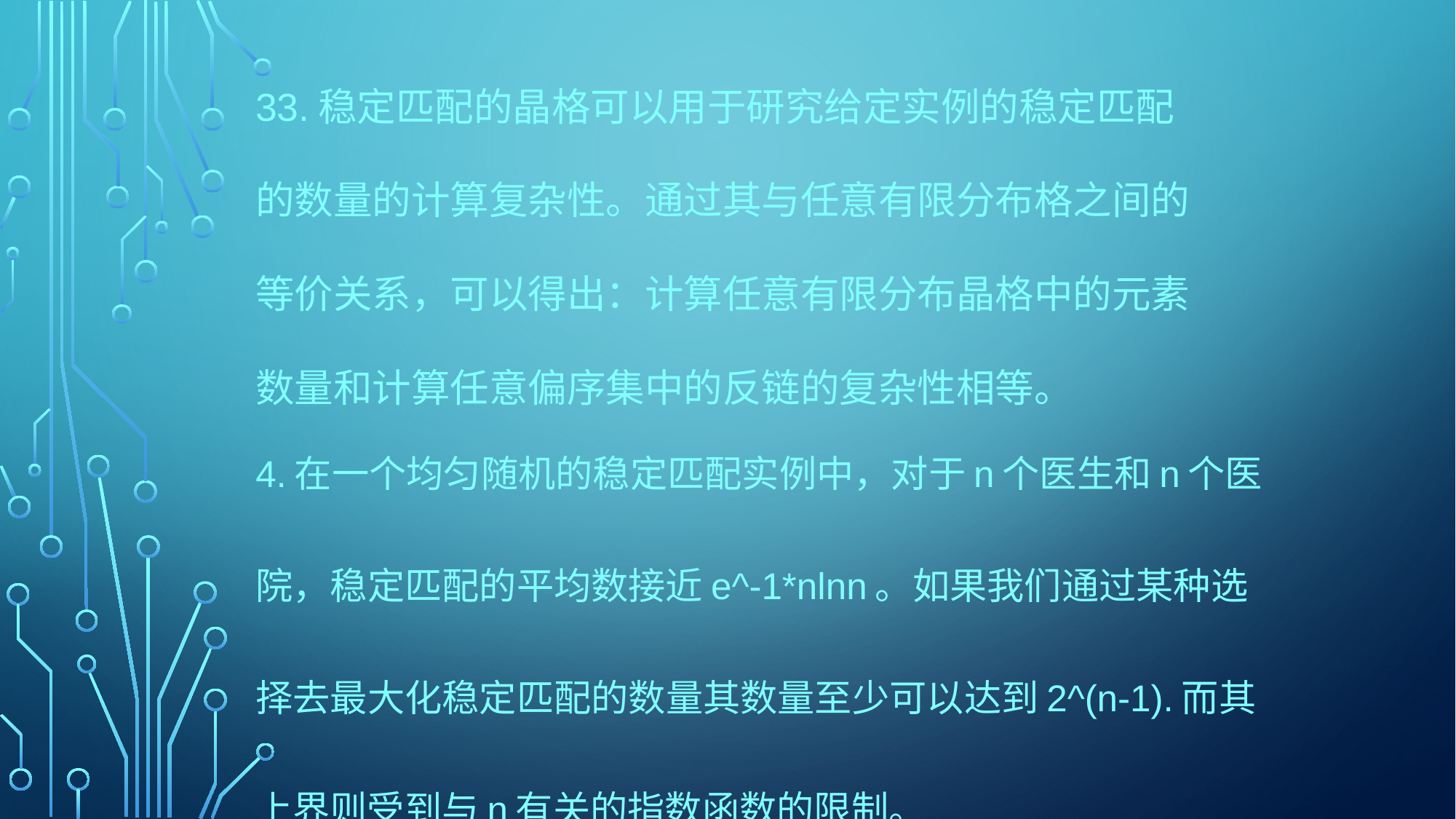

# 33.稳定匹配的晶格可以用于研究给定实例的稳定匹配的数量的计算复杂性。通过其与任意有限分布格之间的等价关系，可以得出：计算任意有限分布晶格中的元素数量和计算任意偏序集中的反链的复杂性相等。
4.在一个均匀随机的稳定匹配实例中，对于n个医生和n个医院，稳定匹配的平均数接近e^-1*nlnn。如果我们通过某种选择去最大化稳定匹配的数量其数量至少可以达到2^(n-1).而其上界则受到与n有关的指数函数的限制。